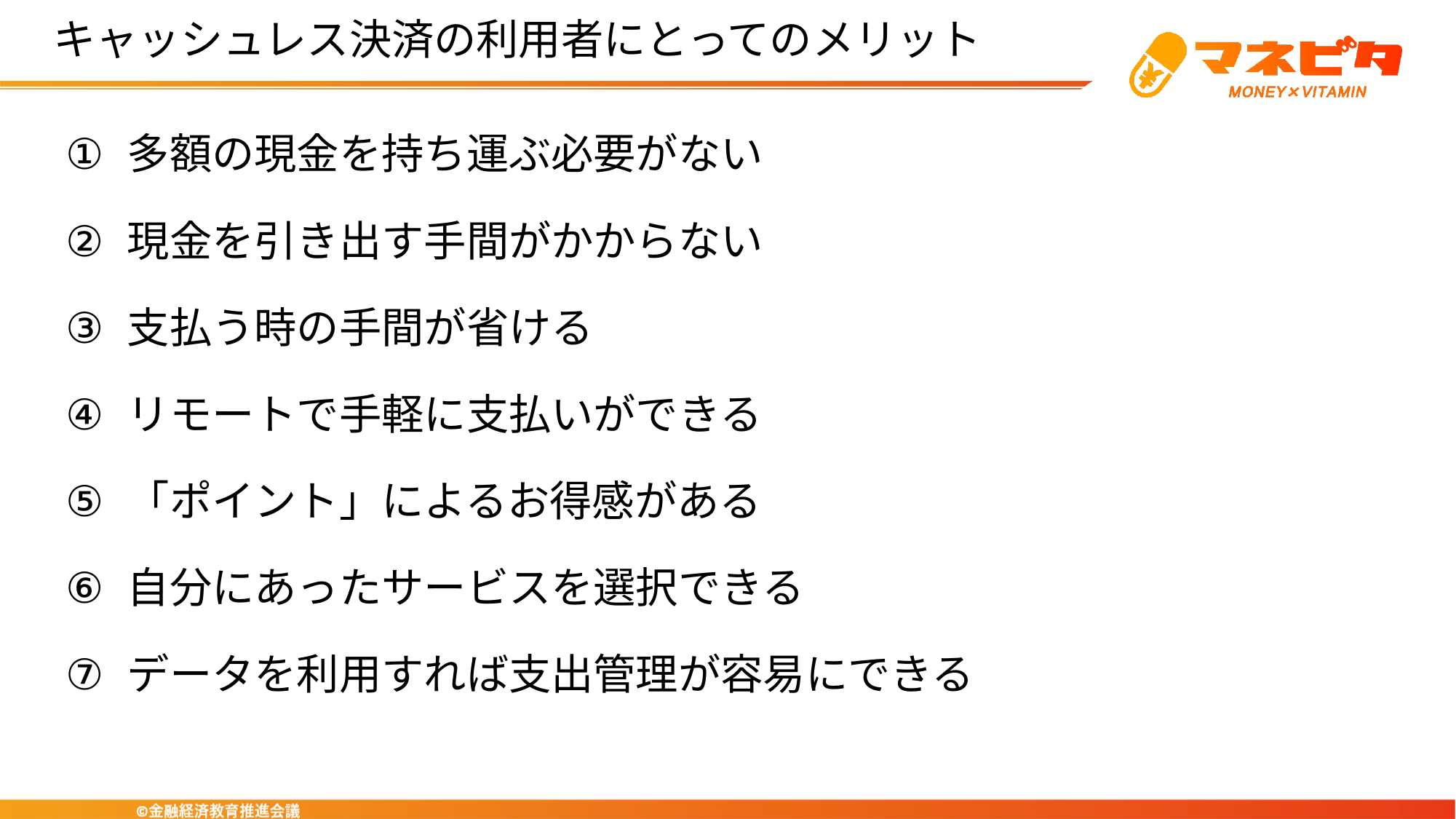

キャッシュレス決済の利用者にとってのメリット
多額の現金を持ち運ぶ必要がない
現金を引き出す手間がかからない
支払う時の手間が省ける
リモートで手軽に支払いができる
「ポイント」によるお得感がある
自分にあったサービスを選択できる
データを利用すれば支出管理が容易にできる